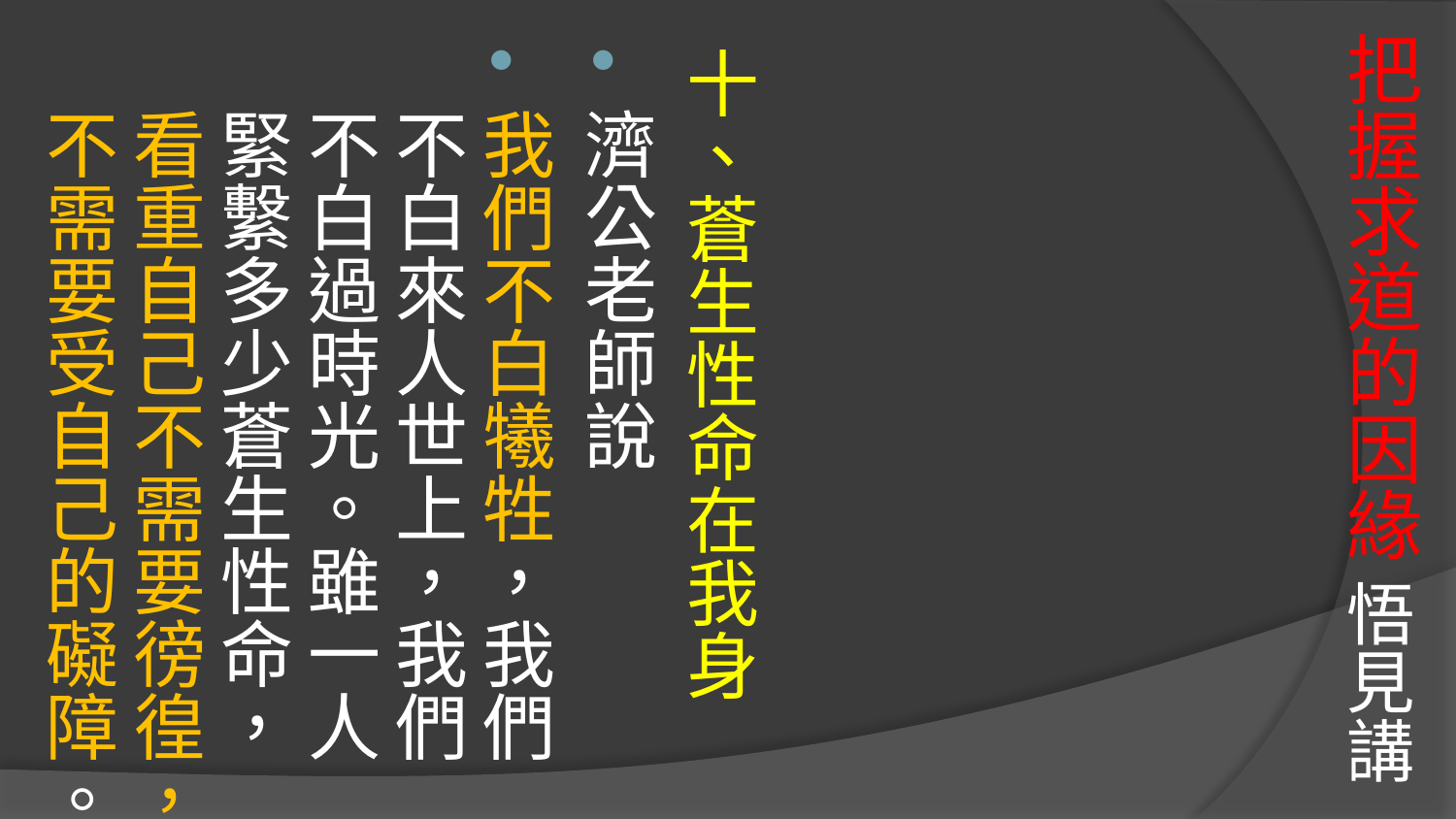

# 把握求道的因緣 悟見講
十、蒼生性命在我身
濟公老師說
我們不白犧牲，我們不白來人世上，我們不白過時光。雖一人緊繫多少蒼生性命，看重自己不需要徬徨，不需要受自己的礙障。